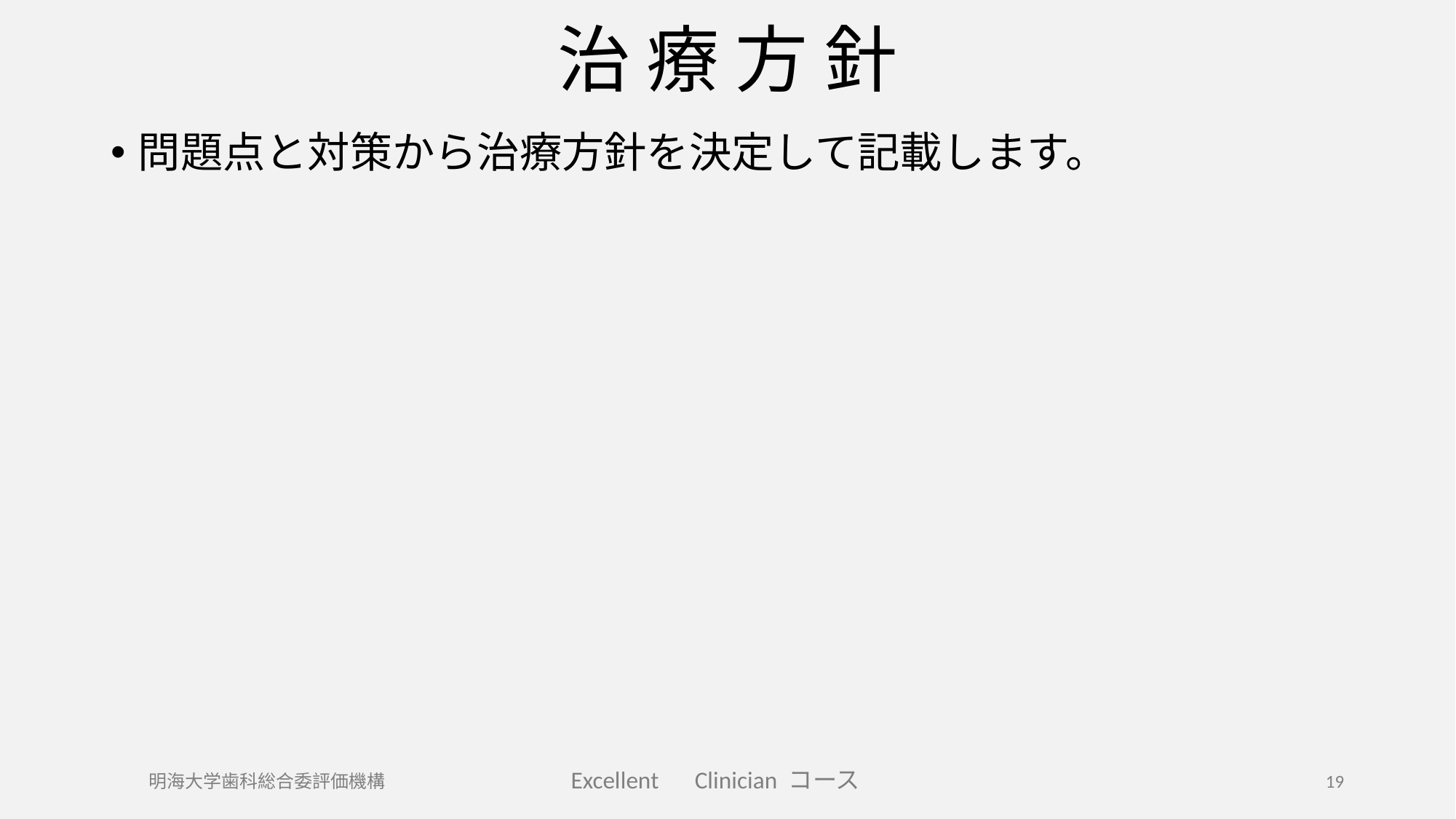

# 治 療 方 針
問題点と対策から治療方針を決定して記載します。
明海大学歯科総合委評価機構
19